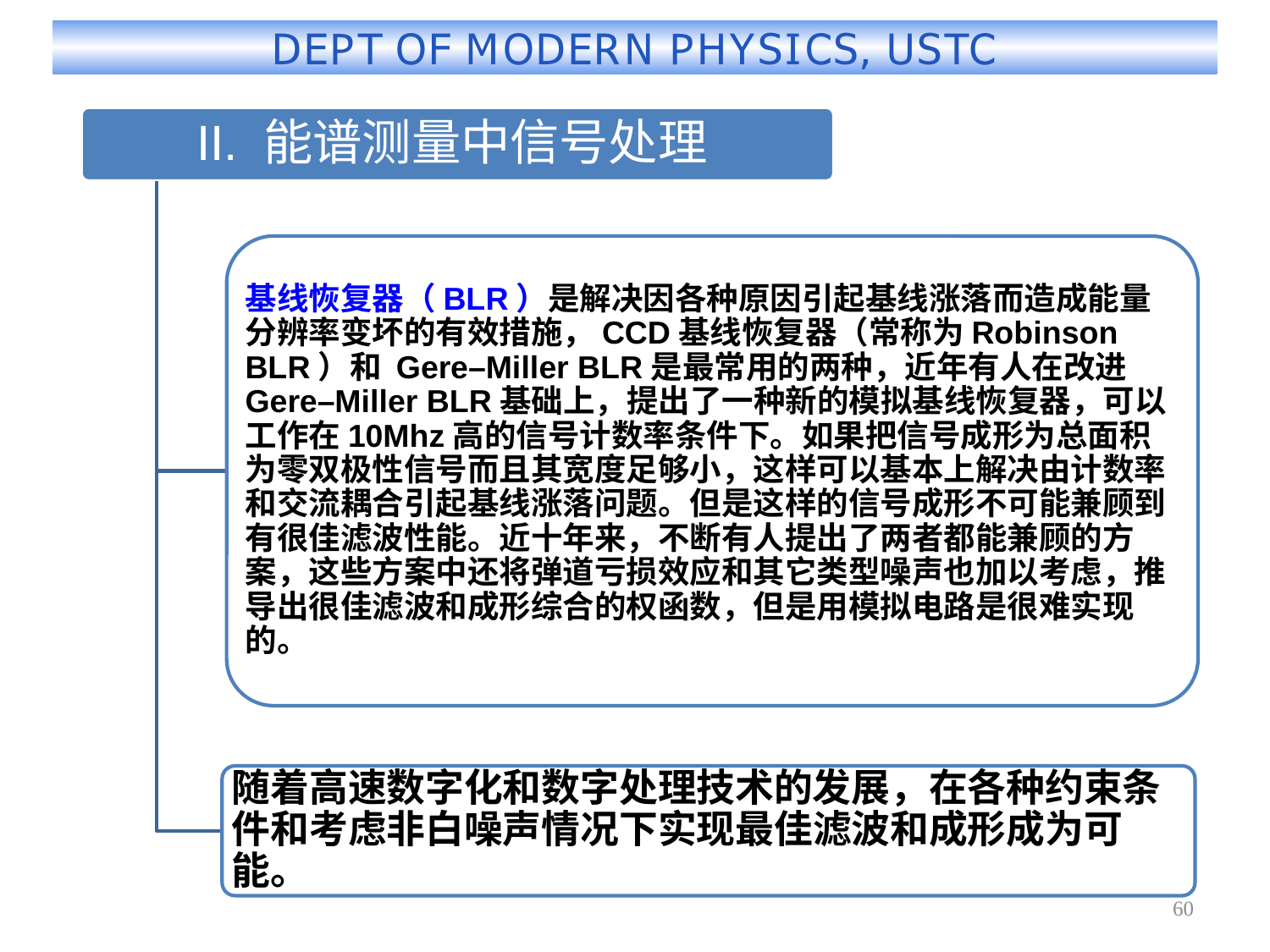

# 能谱测量中信号处理
II. 能谱测量中信号处理
基线恢复器（BLR）是解决因各种原因引起基线涨落而造成能量分辨率变坏的有效措施，CCD基线恢复器（常称为Robinson BLR）和 Gere–Miller BLR是最常用的两种，近年有人在改进Gere–Miller BLR基础上，提出了一种新的模拟基线恢复器，可以工作在10Mhz高的信号计数率条件下。如果把信号成形为总面积为零双极性信号而且其宽度足够小，这样可以基本上解决由计数率和交流耦合引起基线涨落问题。但是这样的信号成形不可能兼顾到有很佳滤波性能。近十年来，不断有人提出了两者都能兼顾的方案，这些方案中还将弹道亏损效应和其它类型噪声也加以考虑，推导出很佳滤波和成形综合的权函数，但是用模拟电路是很难实现的。
随着高速数字化和数字处理技术的发展，在各种约束条件和考虑非白噪声情况下实现最佳滤波和成形成为可能。
60